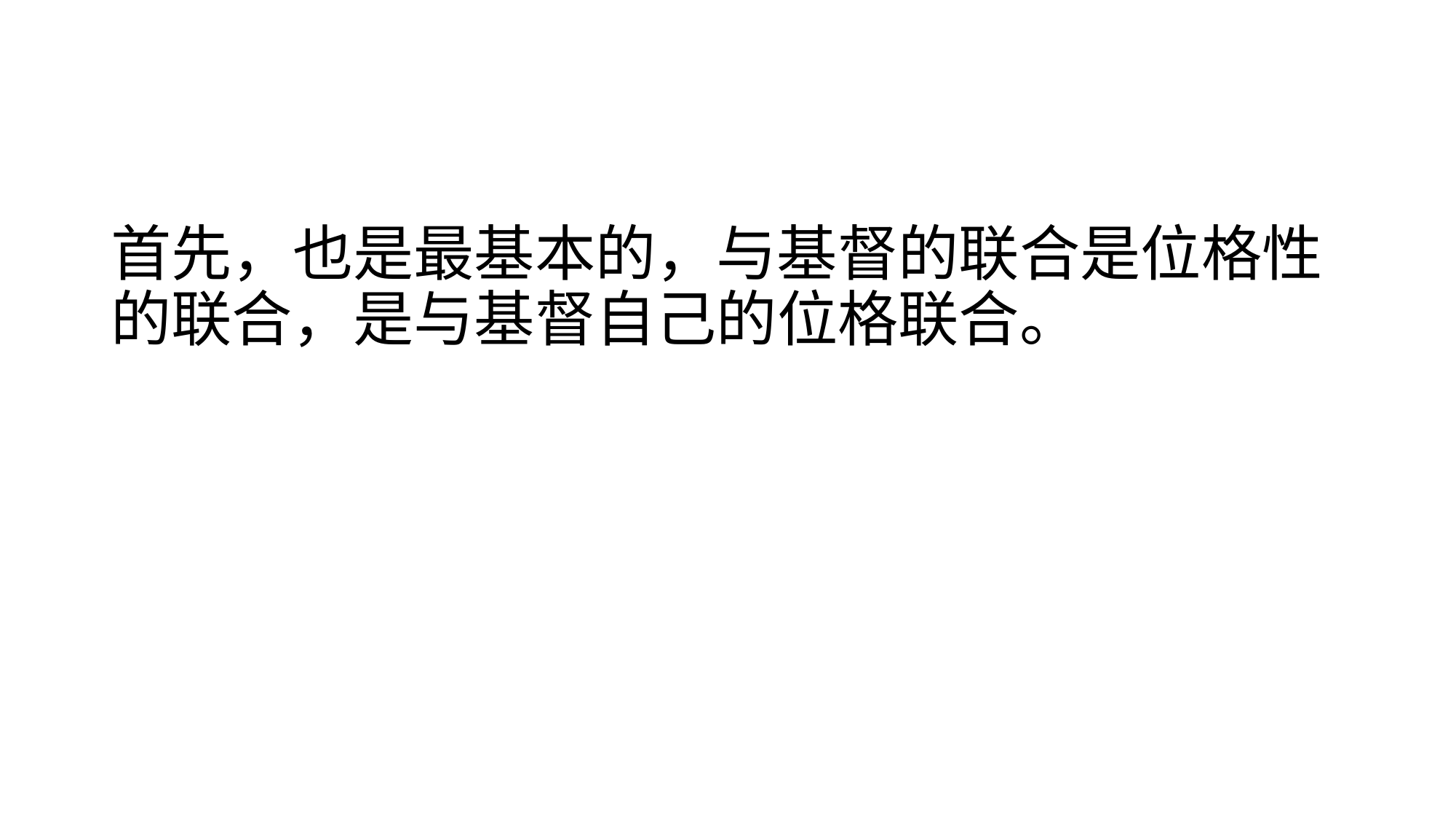

#
首先，也是最基本的，与基督的联合是位格性的联合，是与基督自己的位格联合。